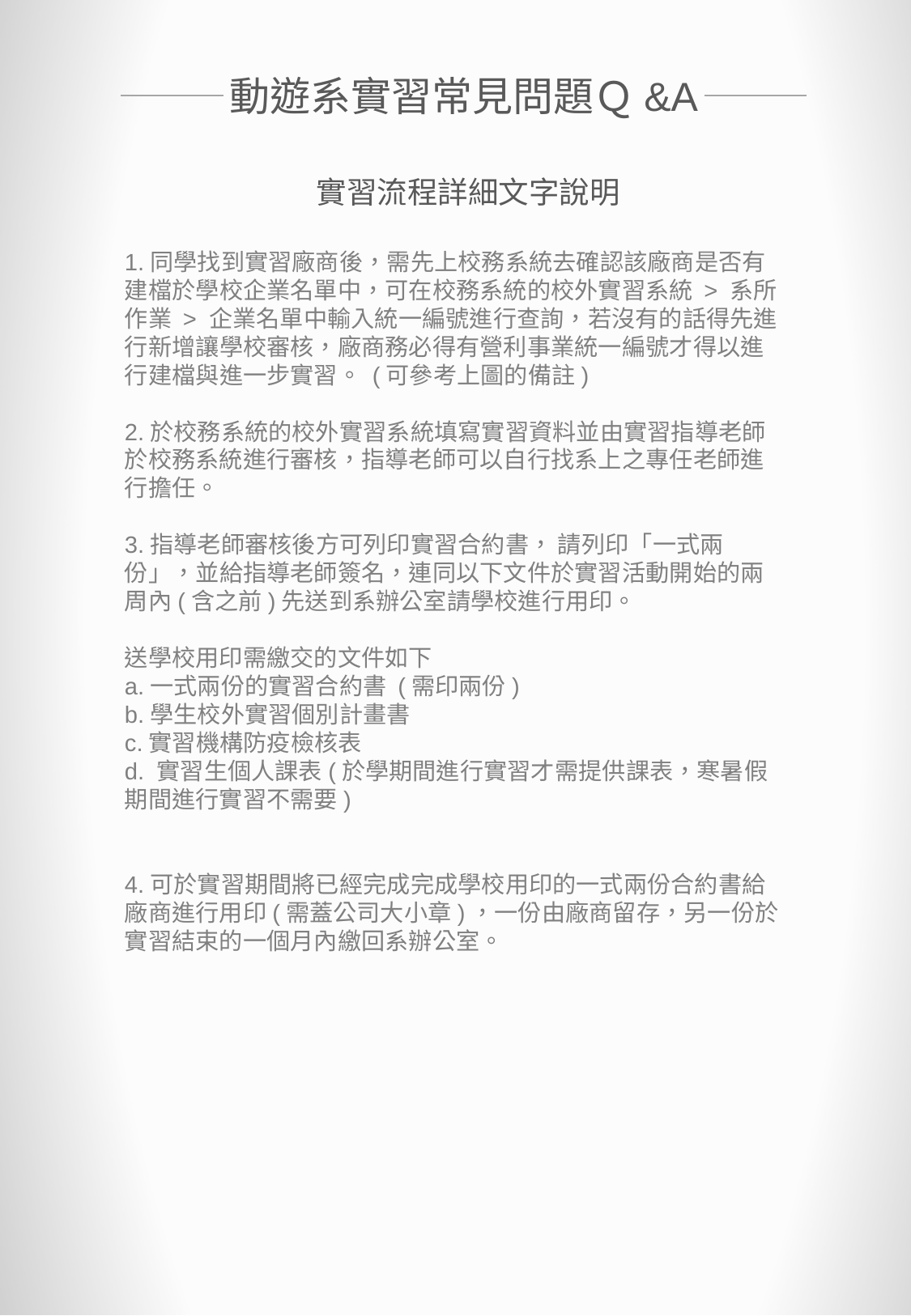

動遊系實習常見問題Ｑ&A
實習流程詳細文字說明

1.同學找到實習廠商後，需先上校務系統去確認該廠商是否有建檔於學校企業名單中，可在校務系統的校外實習系統 > 系所作業 > 企業名單中輸入統一編號進行查詢，若沒有的話得先進行新增讓學校審核，廠商務必得有營利事業統一編號才得以進行建檔與進一步實習。 (可參考上圖的備註)
2.於校務系統的校外實習系統填寫實習資料並由實習指導老師於校務系統進行審核，指導老師可以自行找系上之專任老師進行擔任。
3.指導老師審核後方可列印實習合約書， 請列印「一式兩份」，並給指導老師簽名，連同以下文件於實習活動開始的兩周內(含之前)先送到系辦公室請學校進行用印。
送學校用印需繳交的文件如下
a.一式兩份的實習合約書 (需印兩份)
b.學生校外實習個別計畫書
c.實習機構防疫檢核表
d. 實習生個人課表(於學期間進行實習才需提供課表，寒暑假期間進行實習不需要)

4.可於實習期間將已經完成完成學校用印的一式兩份合約書給廠商進行用印(需蓋公司大小章)，一份由廠商留存，另一份於實習結束的一個月內繳回系辦公室。